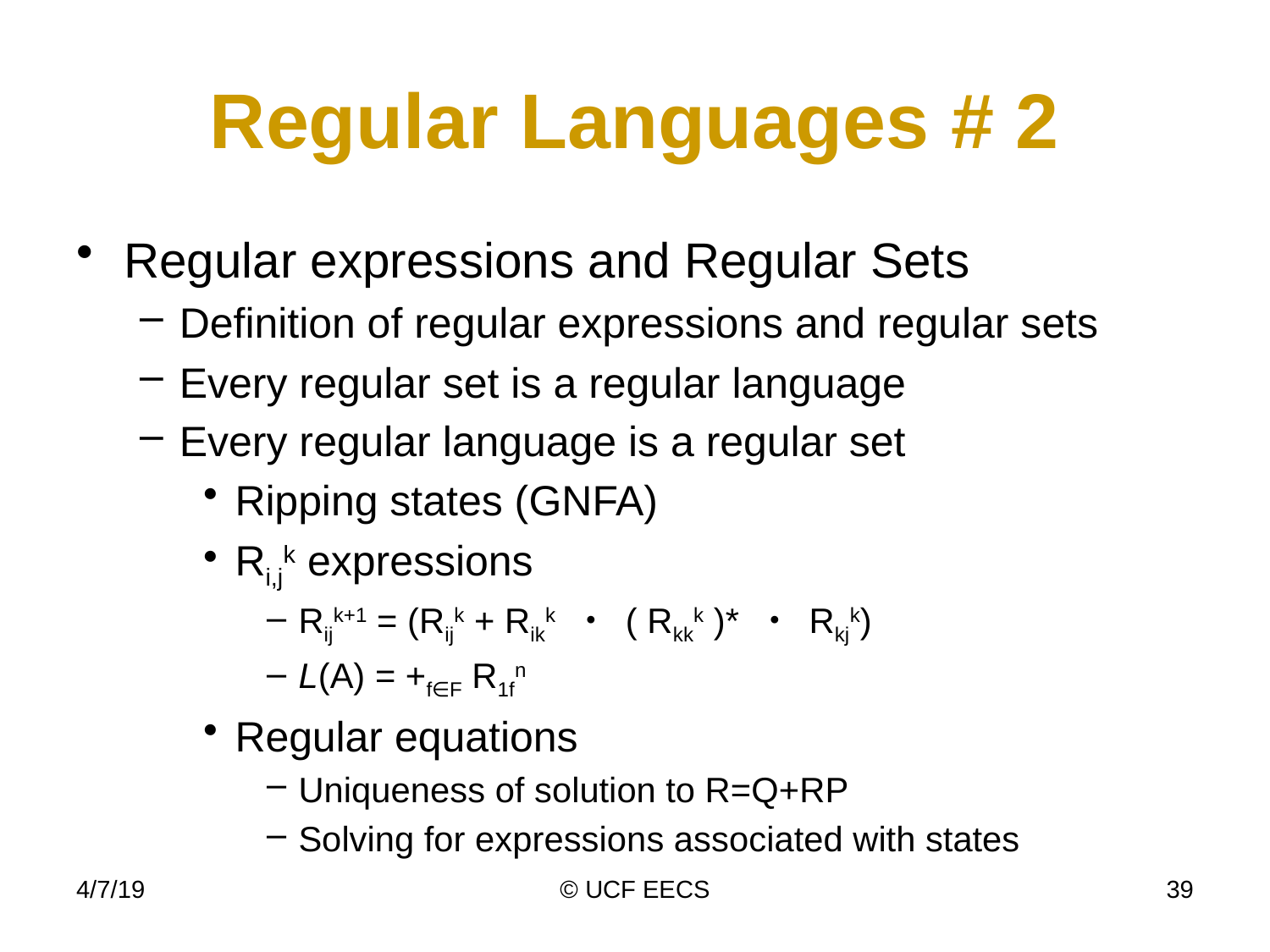

# Regular Languages # 2
Regular expressions and Regular Sets
Definition of regular expressions and regular sets
Every regular set is a regular language
Every regular language is a regular set
Ripping states (GNFA)
Ri,jk expressions
Rijk+1 = (Rijk + Rikk ・ ( Rkkk )* ・ Rkjk)
L(A) = +f∈F R1fn
Regular equations
Uniqueness of solution to R=Q+RP
Solving for expressions associated with states
4/7/19
© UCF EECS
39